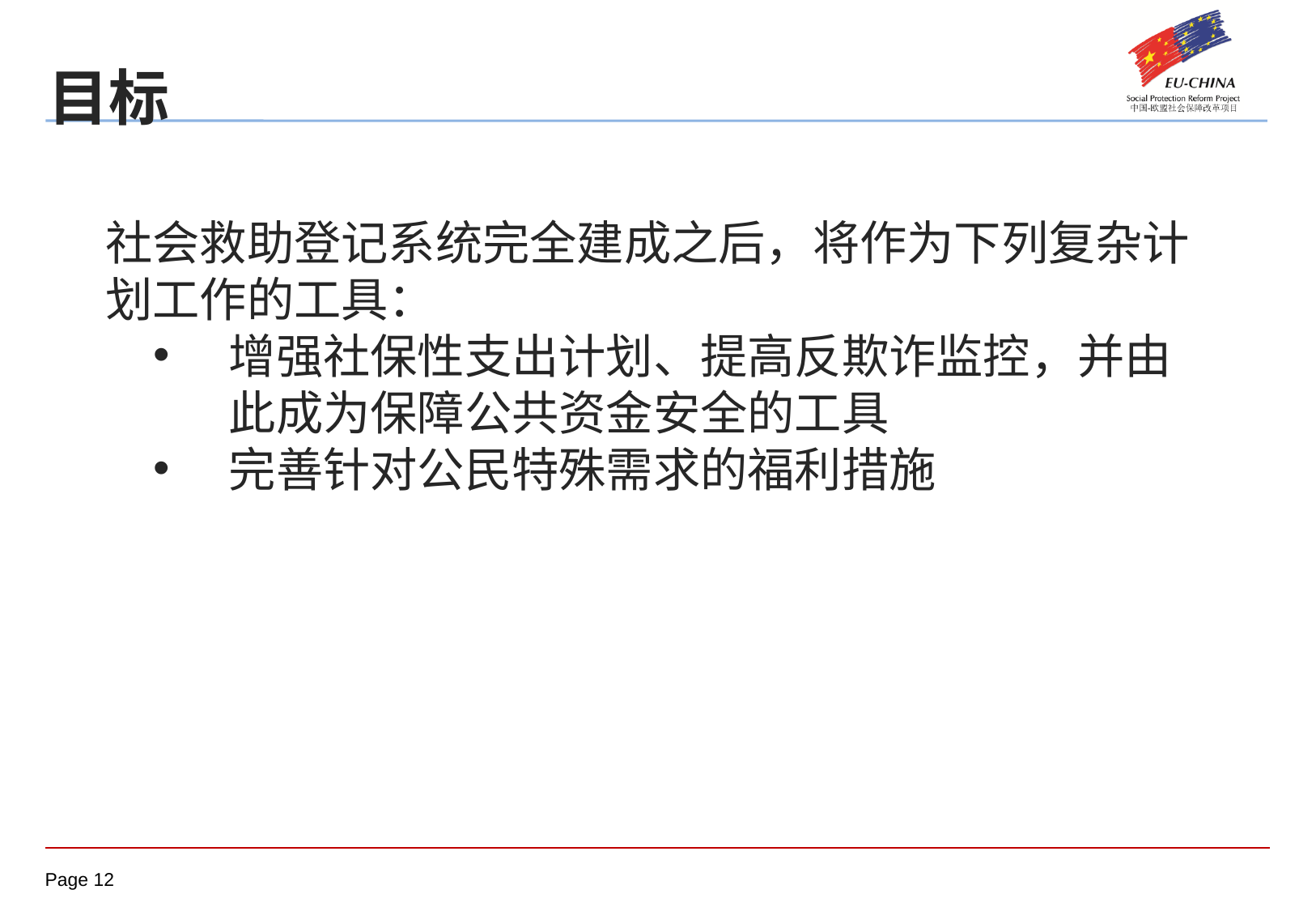

目标
社会救助登记系统完全建成之后，将作为下列复杂计划工作的工具：
增强社保性支出计划、提高反欺诈监控，并由此成为保障公共资金安全的工具
完善针对公民特殊需求的福利措施